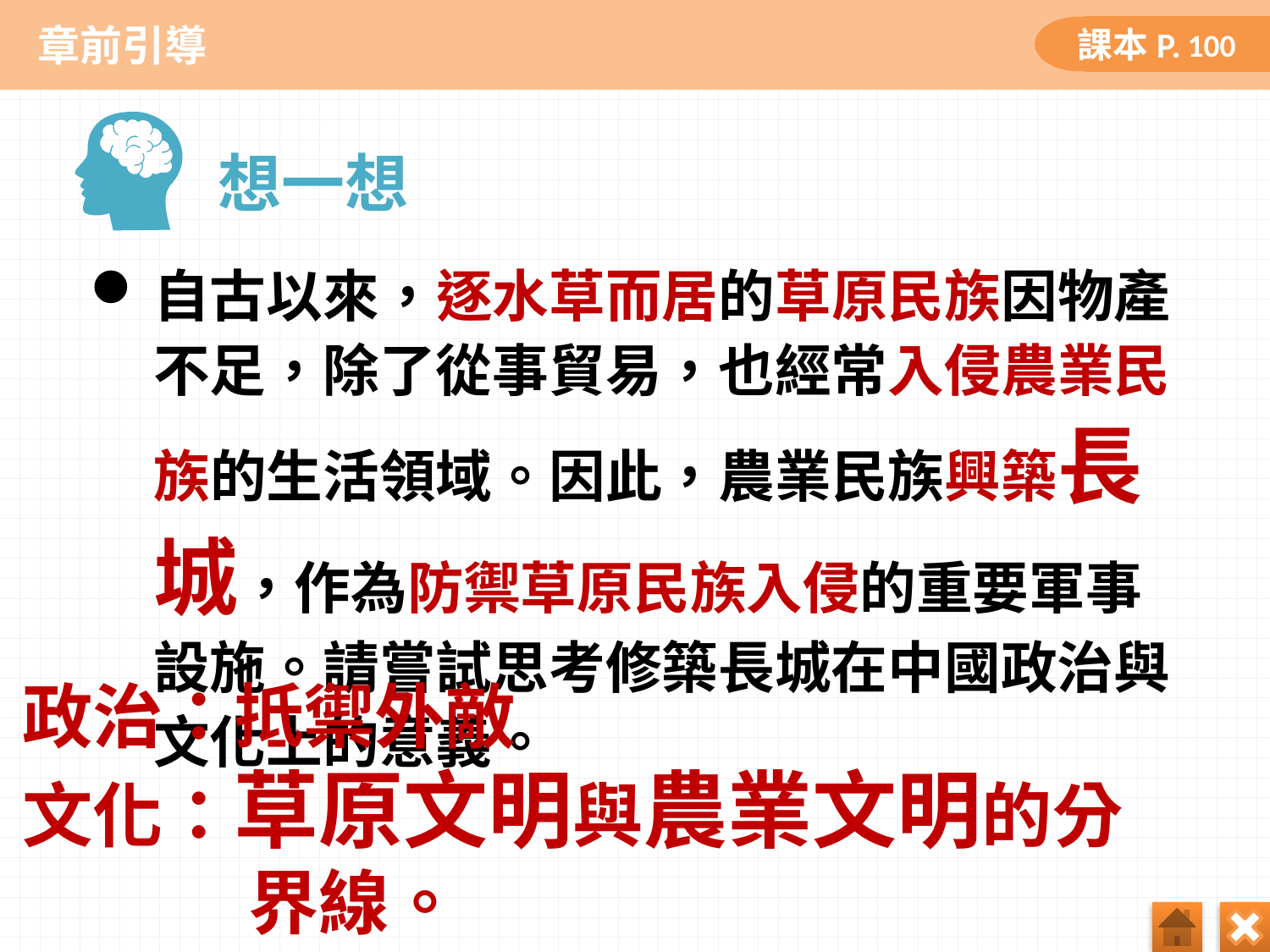

# 章前引導
100

自古以來，逐水草而居的草原民族因物產不足，除了從事貿易，也經常入侵農業民族的生活領域。因此，農業民族興築長城，作為防禦草原民族入侵的重要軍事設施。請嘗試思考修築長城在中國政治與文化上的意義。
政治：抵禦外敵
文化：草原文明與農業文明的分
             界線。